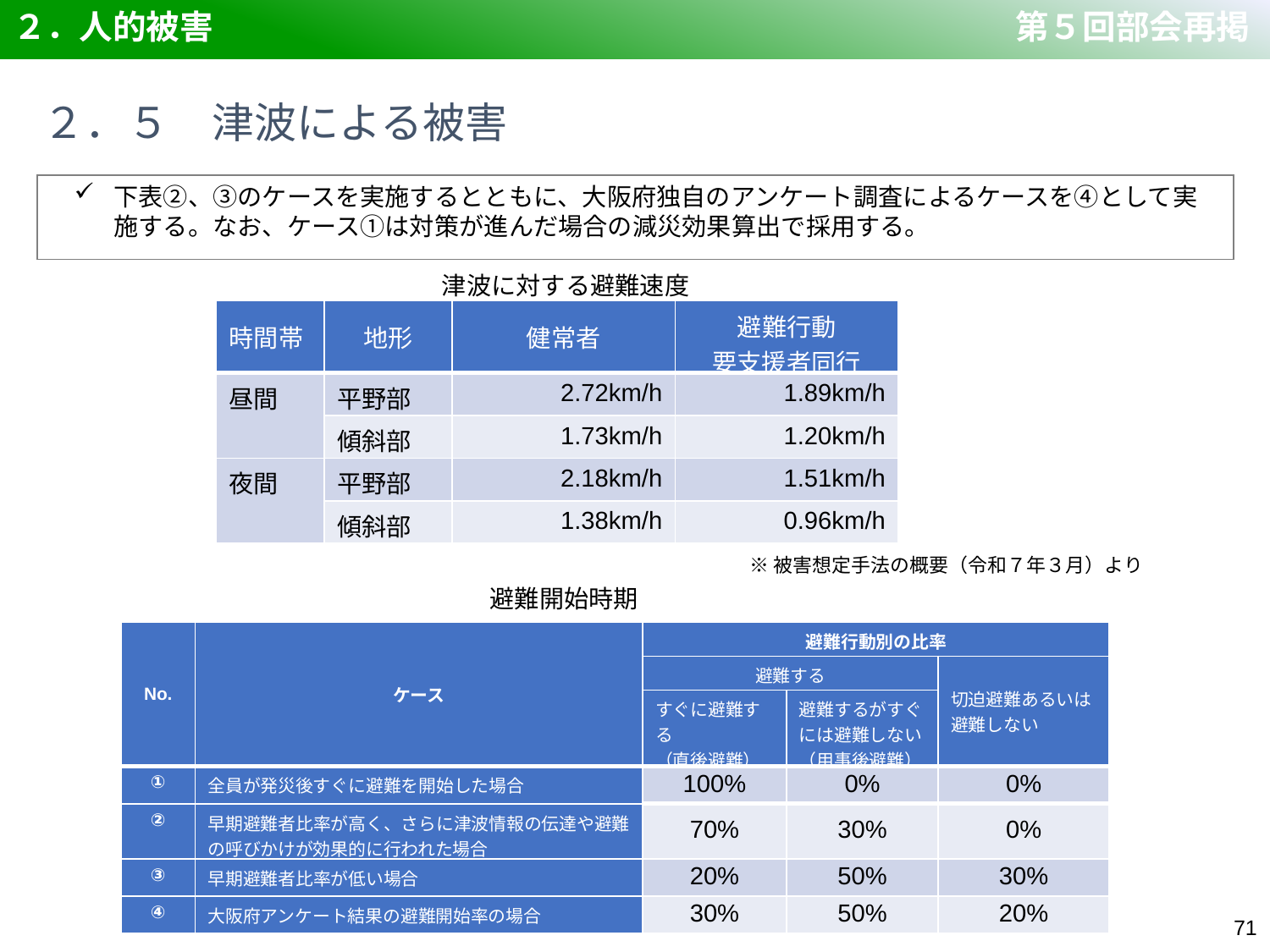

# ２．人的被害　　　　　　　　　　　　　　　　　　　　　　　　第５回部会再掲
２．５　津波による被害
下表②、③のケースを実施するとともに、大阪府独自のアンケート調査によるケースを④として実施する。なお、ケース①は対策が進んだ場合の減災効果算出で採用する。
津波に対する避難速度
| 時間帯 | 地形 | 健常者 | 避難行動 要支援者同行 |
| --- | --- | --- | --- |
| 昼間 | 平野部 | 2.72km/h | 1.89km/h |
|  | 傾斜部 | 1.73km/h | 1.20km/h |
| 夜間 | 平野部 | 2.18km/h | 1.51km/h |
|  | 傾斜部 | 1.38km/h | 0.96km/h |
※被害想定手法の概要（令和７年３月）より
避難開始時期
| No. | ケース | 避難行動別の比率 |  |  |
| --- | --- | --- | --- | --- |
|  |  | 避難する |  | 切迫避難あるいは避難しない |
|  |  | すぐに避難する （直後避難） | 避難するがすぐには避難しない （用事後避難） |  |
| ① | 全員が発災後すぐに避難を開始した場合 | 100% | 0% | 0% |
| ② | 早期避難者比率が高く、さらに津波情報の伝達や避難の呼びかけが効果的に行われた場合 | 70% | 30% | 0% |
| ③ | 早期避難者比率が低い場合 | 20% | 50% | 30% |
| ④ | 大阪府アンケート結果の避難開始率の場合 | 30% | 50% | 20% |
71